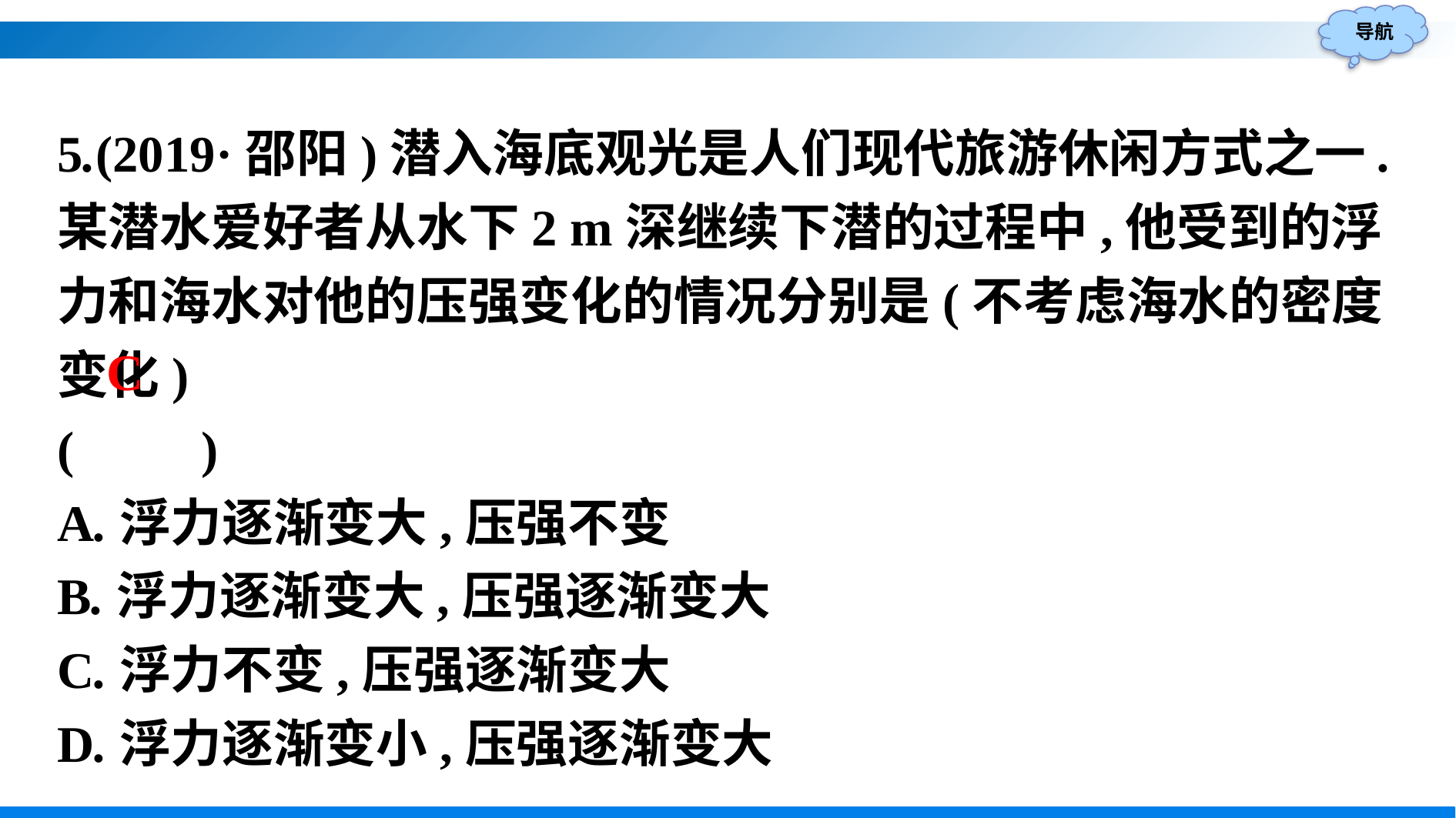

5.(2019·邵阳)潜入海底观光是人们现代旅游休闲方式之一.某潜水爱好者从水下2 m深继续下潜的过程中,他受到的浮力和海水对他的压强变化的情况分别是(不考虑海水的密度变化)
(　　)
A.浮力逐渐变大,压强不变
B.浮力逐渐变大,压强逐渐变大
C.浮力不变,压强逐渐变大
D.浮力逐渐变小,压强逐渐变大
C